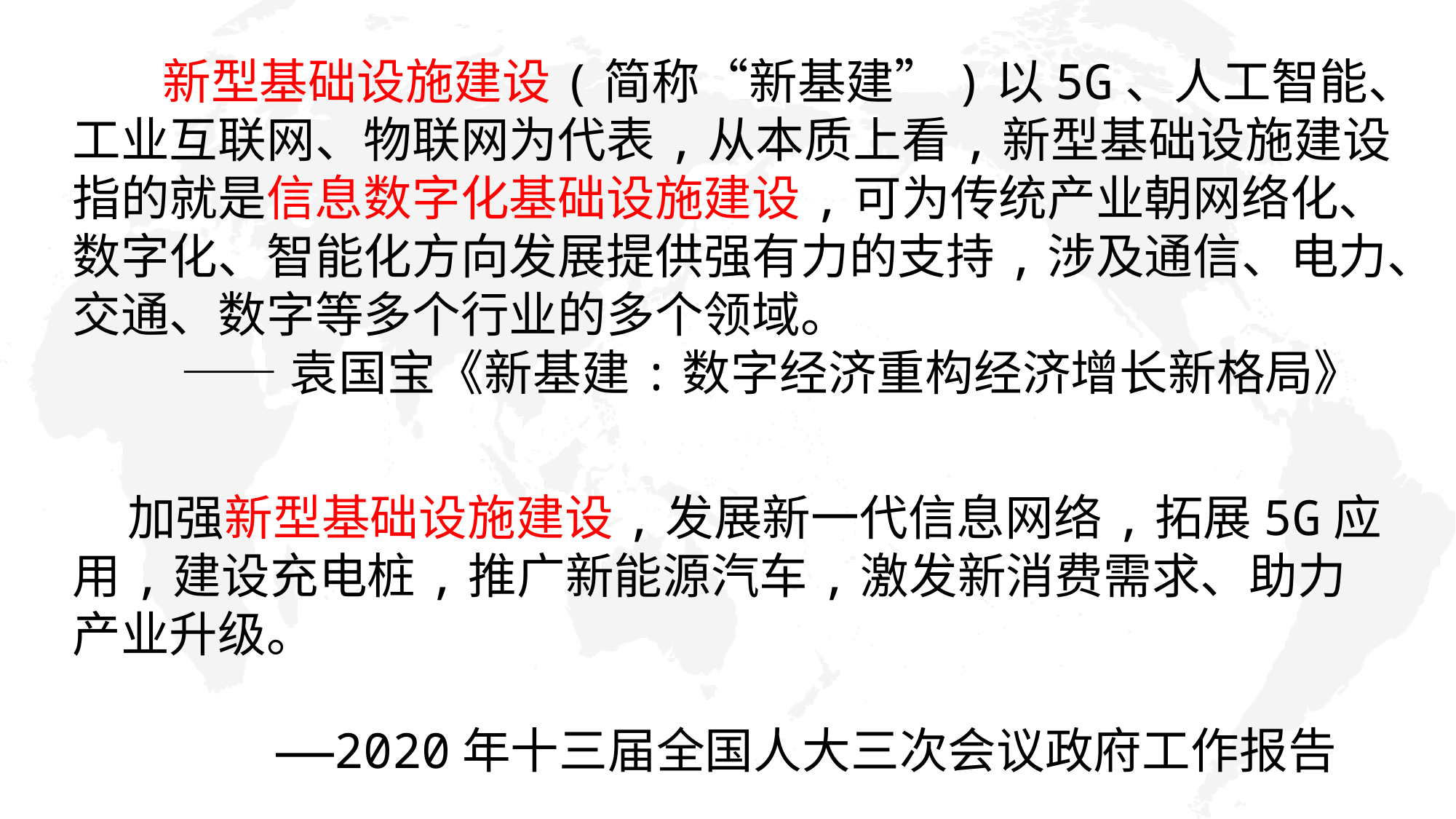

新型基础设施建设(简称“新基建”)以5G、人工智能、工业互联网、物联网为代表,从本质上看,新型基础设施建设指的就是信息数字化基础设施建设,可为传统产业朝网络化、数字化、智能化方向发展提供强有力的支持,涉及通信、电力、交通、数字等多个行业的多个领域。
          ——袁国宝《新基建:数字经济重构经济增长新格局》
    加强新型基础设施建设,发展新一代信息网络,拓展5G应用,建设充电桩,推广新能源汽车,激发新消费需求、助力产业升级。

       ——2020年十三届全国人大三次会议政府工作报告